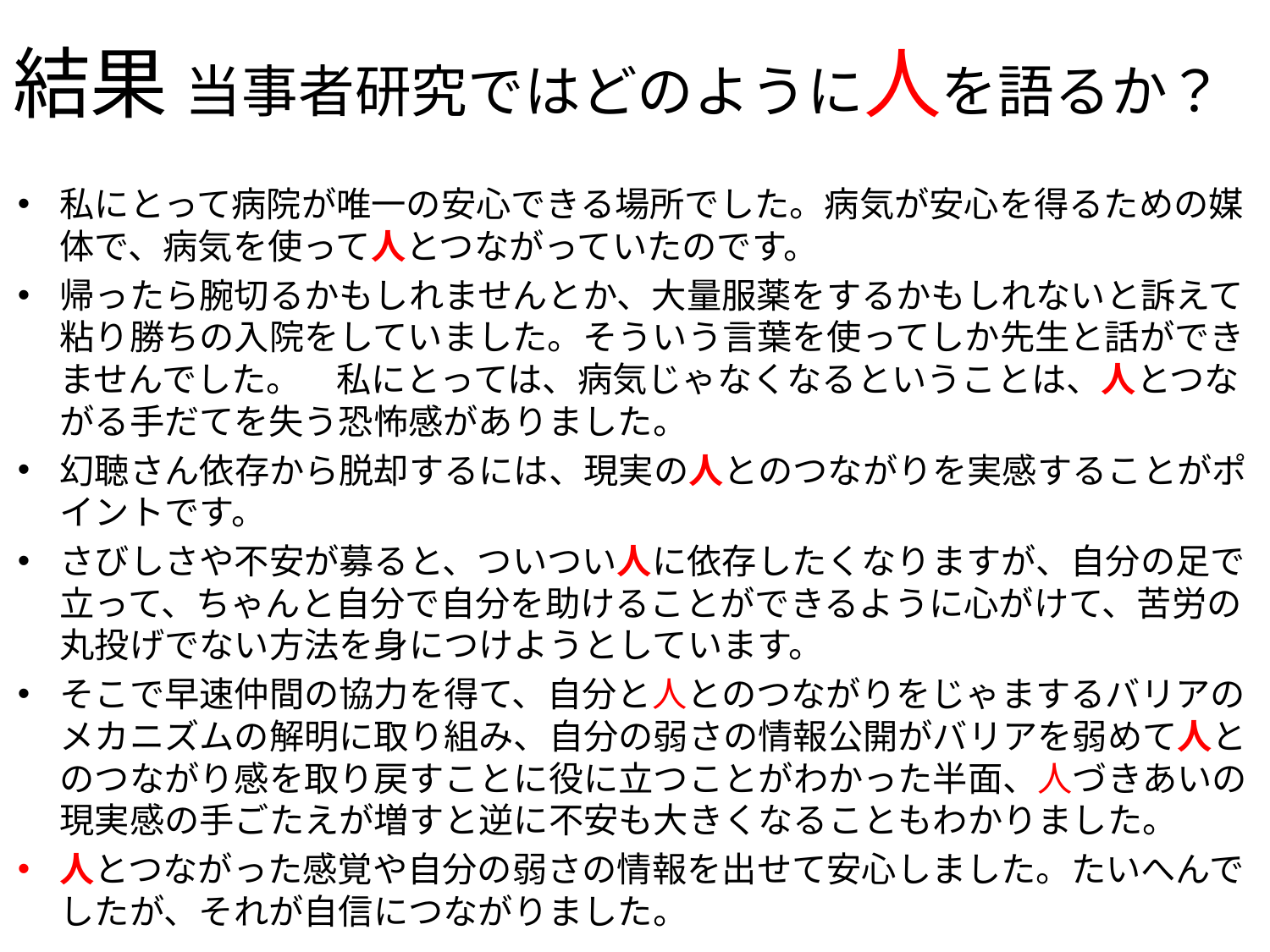

# 結果 当事者研究ではどのように人を語るか？
私にとって病院が唯一の安心できる場所でした。病気が安心を得るための媒体で、病気を使って人とつながっていたのです。
帰ったら腕切るかもしれませんとか、大量服薬をするかもしれないと訴えて粘り勝ちの入院をしていました。そういう言葉を使ってしか先生と話ができませんでした。　私にとっては、病気じゃなくなるということは、人とつながる手だてを失う恐怖感がありました。
幻聴さん依存から脱却するには、現実の人とのつながりを実感することがポイントです。
さびしさや不安が募ると、ついつい人に依存したくなりますが、自分の足で立って、ちゃんと自分で自分を助けることができるように心がけて、苦労の丸投げでない方法を身につけようとしています。
そこで早速仲間の協力を得て、自分と人とのつながりをじゃまするバリアのメカニズムの解明に取り組み、自分の弱さの情報公開がバリアを弱めて人とのつながり感を取り戻すことに役に立つことがわかった半面、人づきあいの現実感の手ごたえが増すと逆に不安も大きくなることもわかりました。
人とつながった感覚や自分の弱さの情報を出せて安心しました。たいへんでしたが、それが自信につながりました。